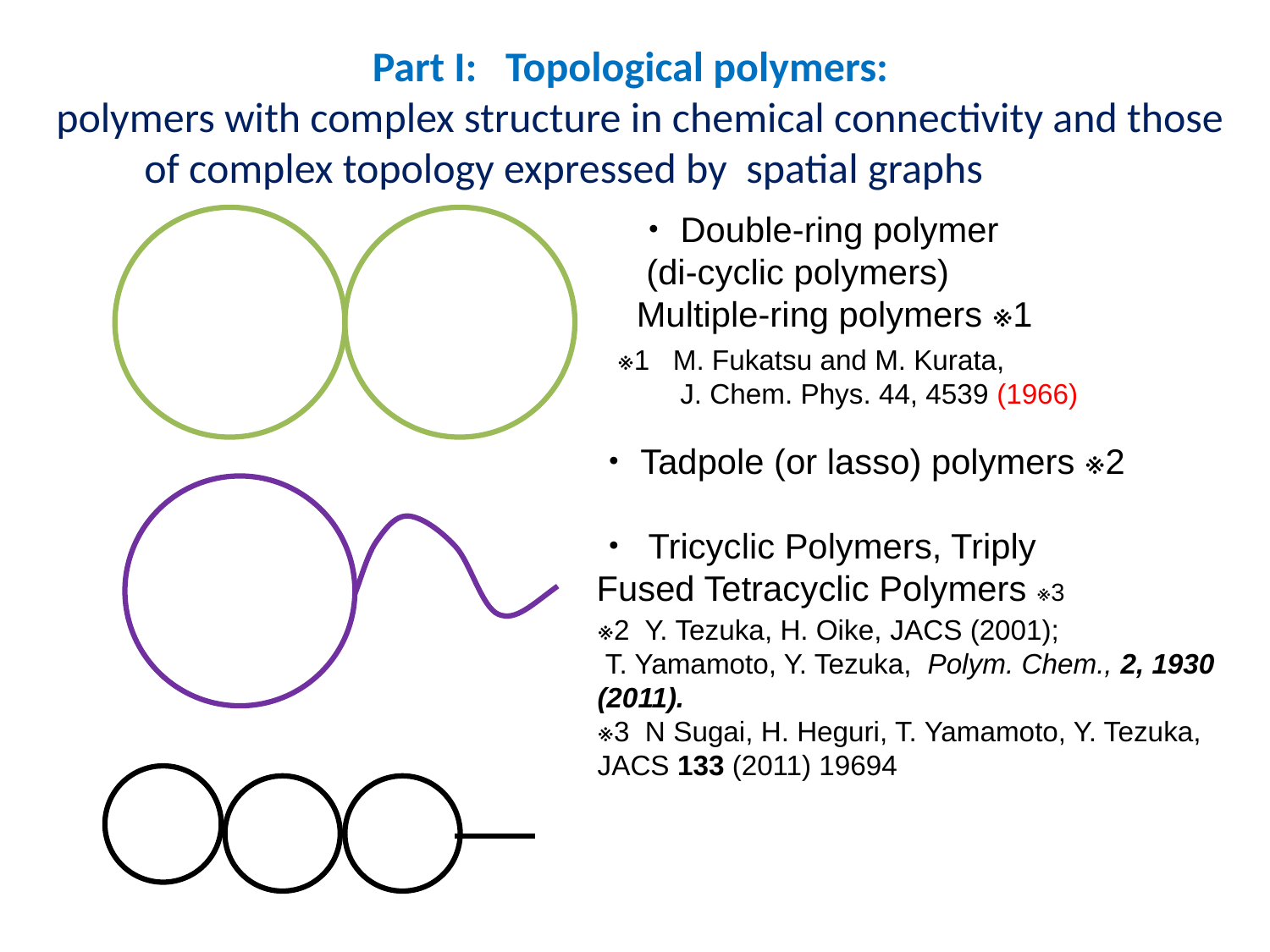

# Part I:   Topological polymers: polymers with complex structure in chemical connectivity and those of complex topology expressed by  spatial graphs
・Double-ring polymer
 (di-cyclic polymers)
Multiple-ring polymers ※1

※1   M. Fukatsu and M. Kurata,
        J. Chem. Phys. 44, 4539 (1966)
・Tadpole (or lasso) polymers ※2

・ Tricyclic Polymers, Triply Fused Tetracyclic Polymers ※3

※2  Y. Tezuka, H. Oike, JACS (2001);
 T. Yamamoto, Y. Tezuka,  Polym. Chem., 2, 1930 (2011).
※3  N Sugai, H. Heguri, T. Yamamoto, Y. Tezuka, JACS 133 (2011) 19694